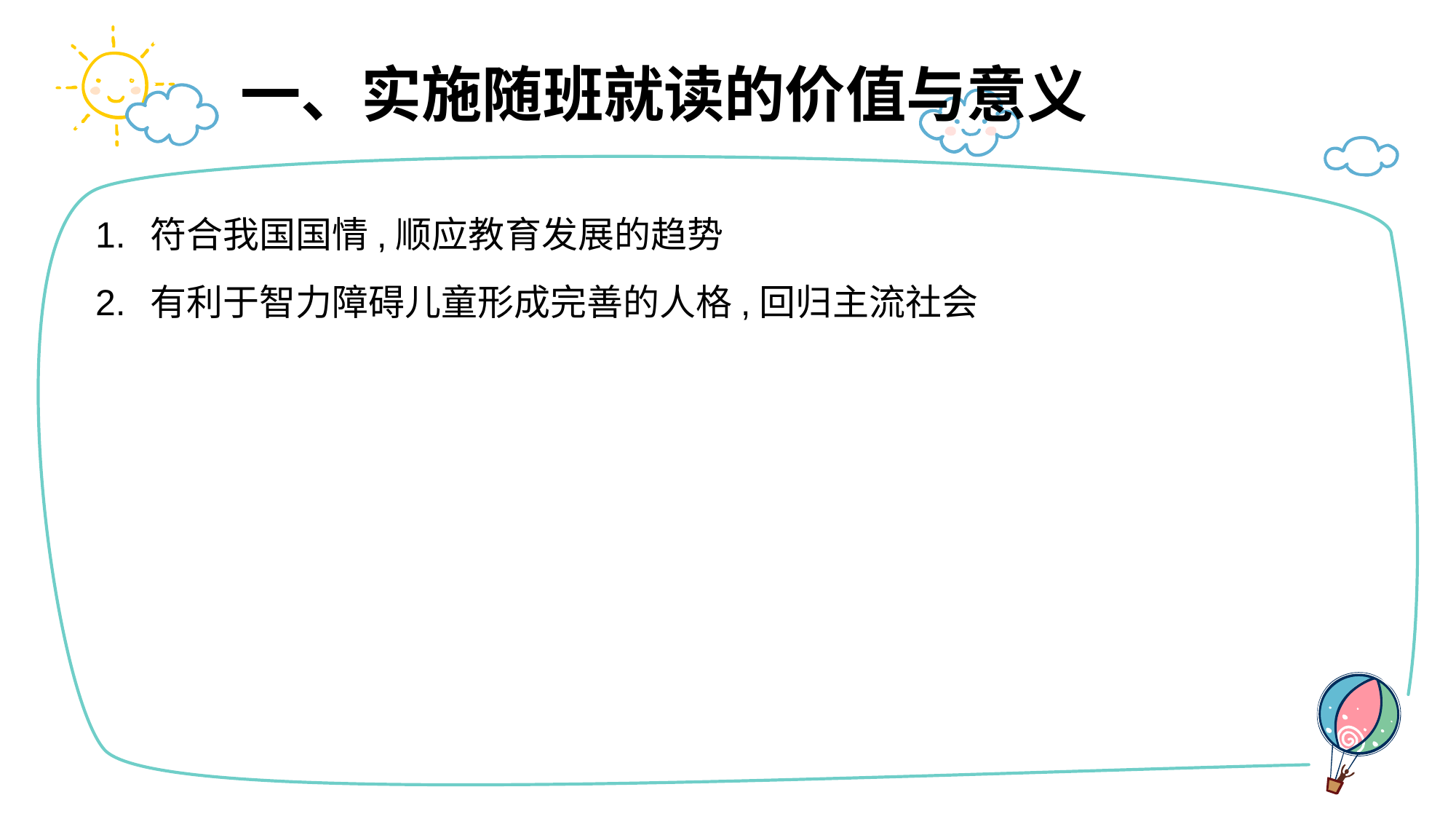

# 一、实施随班就读的价值与意义
符合我国国情,顺应教育发展的趋势
有利于智力障碍儿童形成完善的人格,回归主流社会